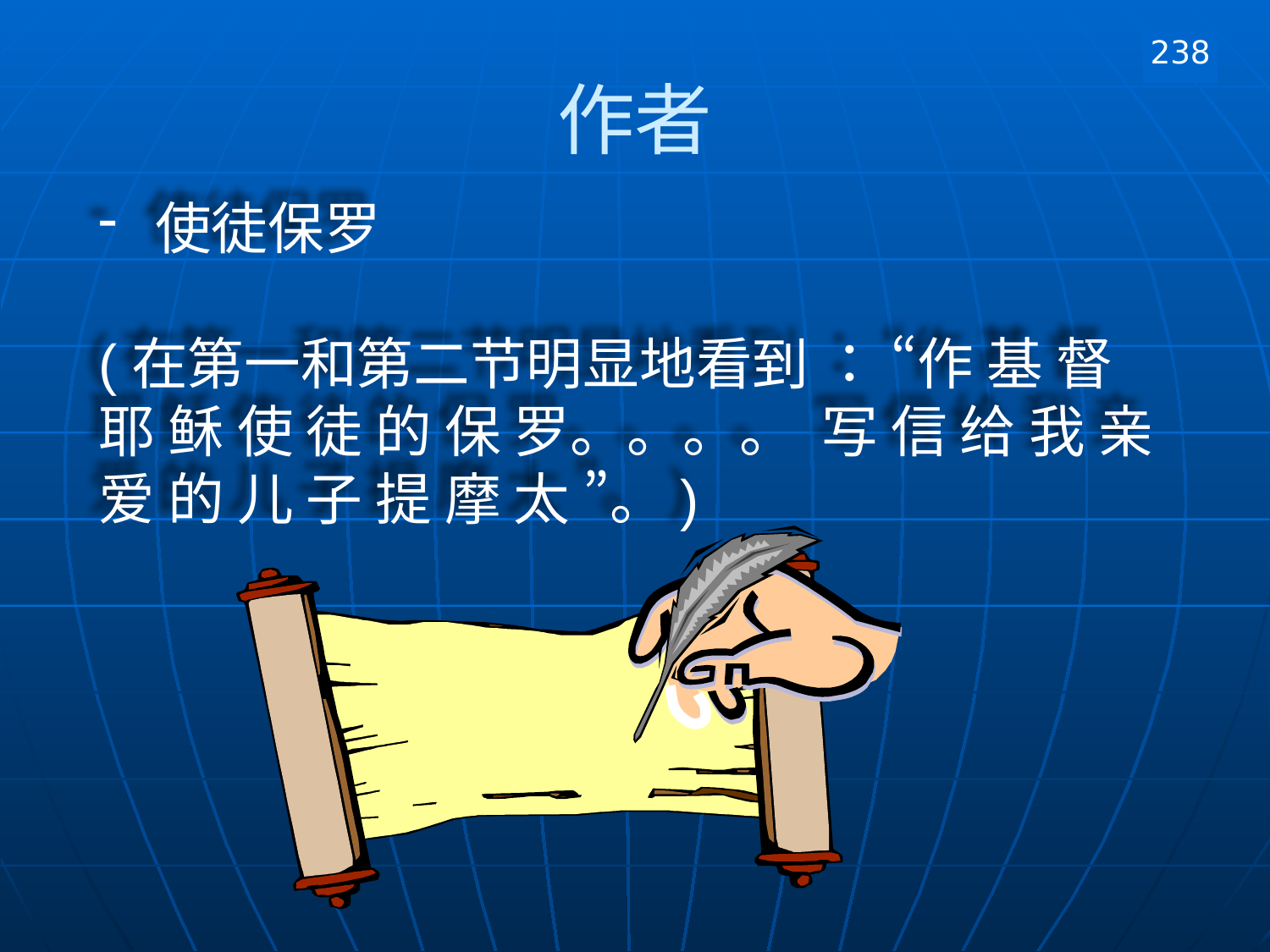

238
# 作者
 使徒保罗

(在第一和第二节明显地看到 ： “作 基 督 耶 稣 使 徒 的 保 罗。。。。  写 信 给 我 亲 爱 的 儿 子 提 摩 太 ”。)